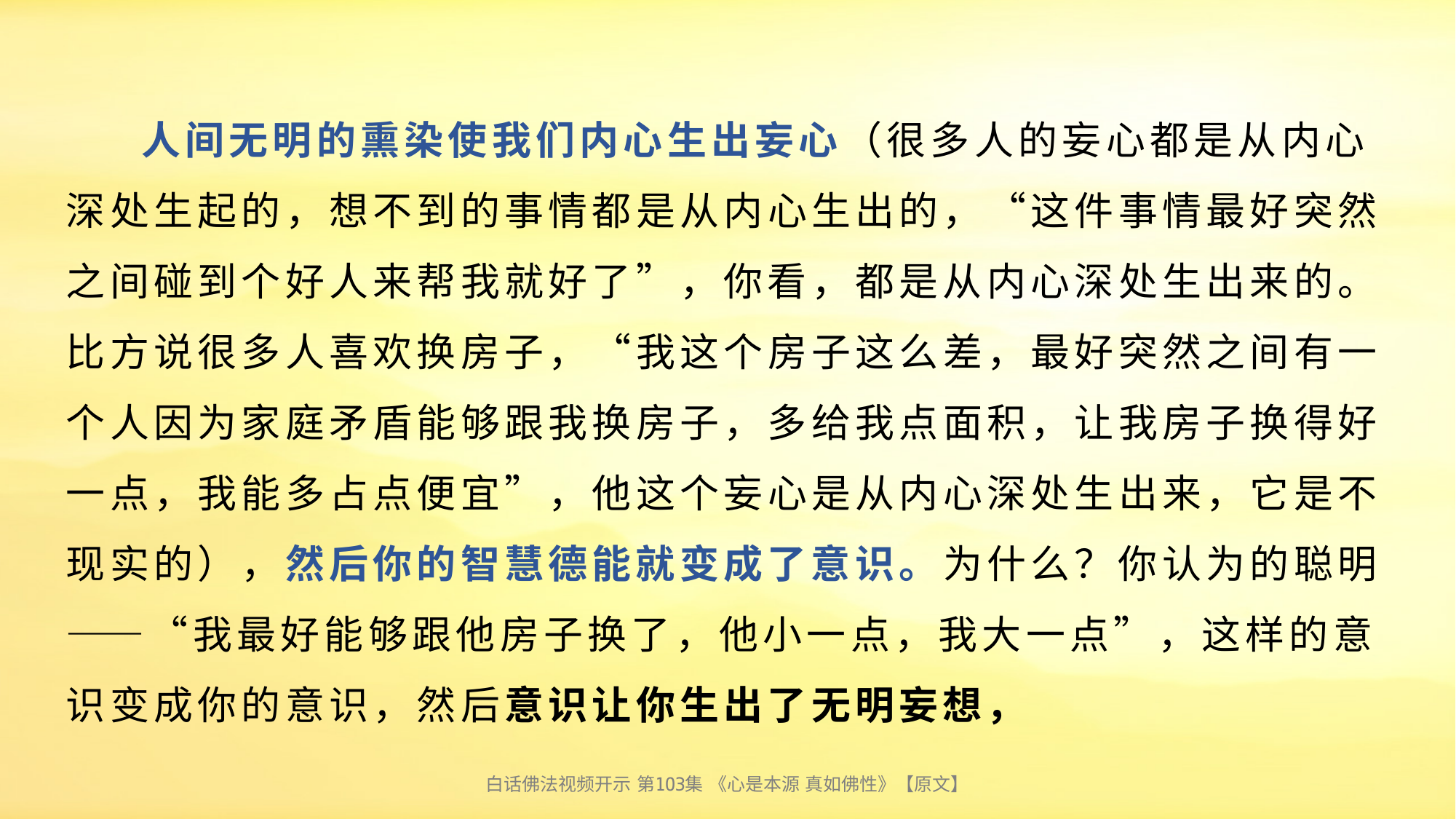

# 人间无明的熏染使我们内心生出妄心（很多人的妄心都是从内心深处生起的，想不到的事情都是从内心生出的，“这件事情最好突然之间碰到个好人来帮我就好了”，你看，都是从内心深处生出来的。比方说很多人喜欢换房子，“我这个房子这么差，最好突然之间有一个人因为家庭矛盾能够跟我换房子，多给我点面积，让我房子换得好一点，我能多占点便宜”，他这个妄心是从内心深处生出来，它是不现实的），然后你的智慧德能就变成了意识。为什么？你认为的聪明——“我最好能够跟他房子换了，他小一点，我大一点”，这样的意识变成你的意识，然后意识让你生出了无明妄想，
白话佛法视频开示 第103集 《心是本源 真如佛性》【原文】